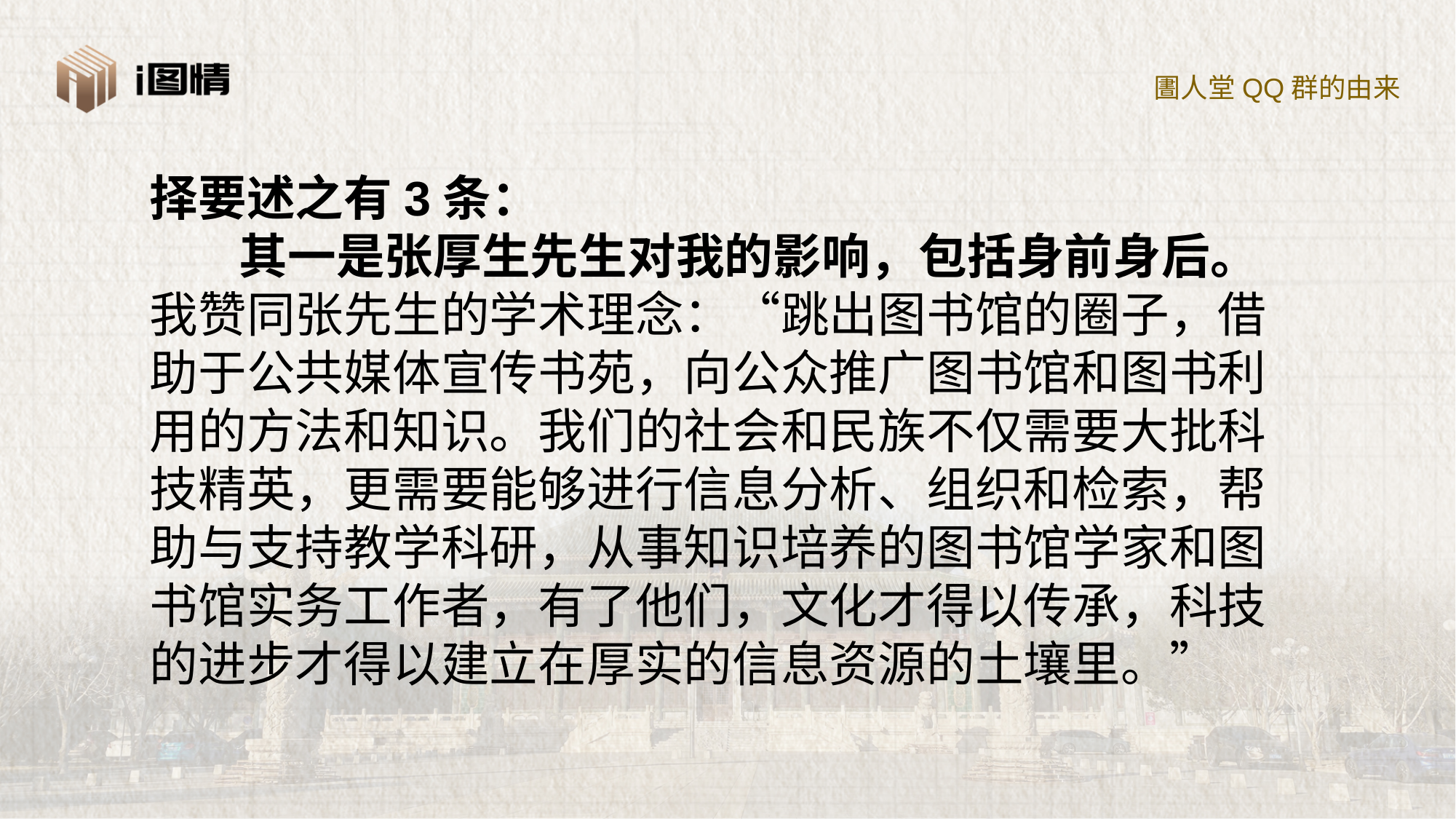

圕人堂QQ群的由来
择要述之有3条：
       其一是张厚生先生对我的影响，包括身前身后。我赞同张先生的学术理念：“跳出图书馆的圈子，借助于公共媒体宣传书苑，向公众推广图书馆和图书利用的方法和知识。我们的社会和民族不仅需要大批科技精英，更需要能够进行信息分析、组织和检索，帮助与支持教学科研，从事知识培养的图书馆学家和图书馆实务工作者，有了他们，文化才得以传承，科技的进步才得以建立在厚实的信息资源的土壤里。”

5